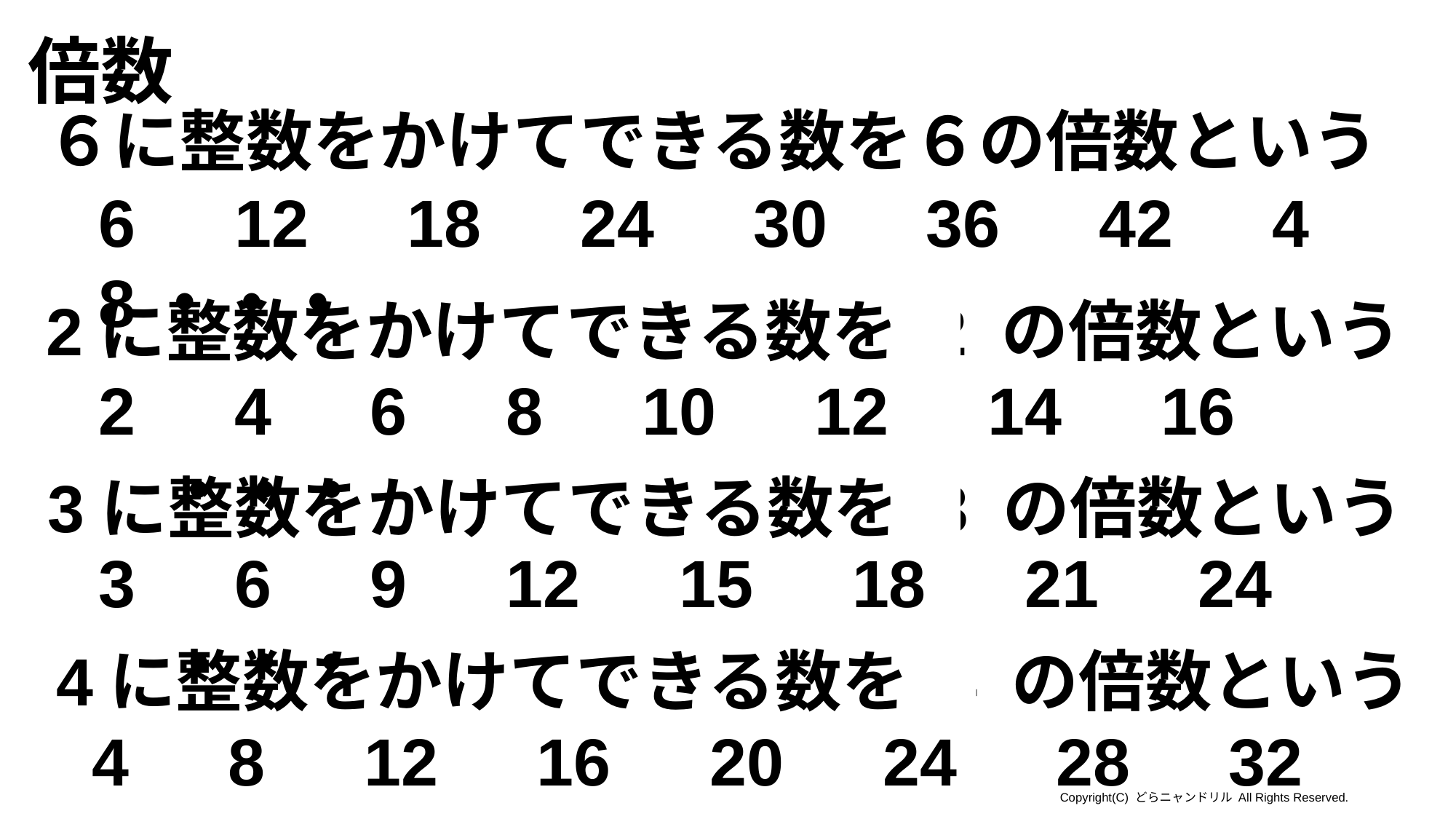

倍数
６に整数をかけてできる数を６の倍数という
6　12　18　24　30　36　42　48・・・

2に整数をかけてできる数を 2 の倍数という
2　4　6　8　10　12　14　16　・・・

3に整数をかけてできる数を 3 の倍数という
3　6　9　12　15　18　21　24　・・・

4に整数をかけてできる数を 4 の倍数という
4　8　12　16　20　24　28　32　・・・
Copyright(C) どらニャンドリル All Rights Reserved.